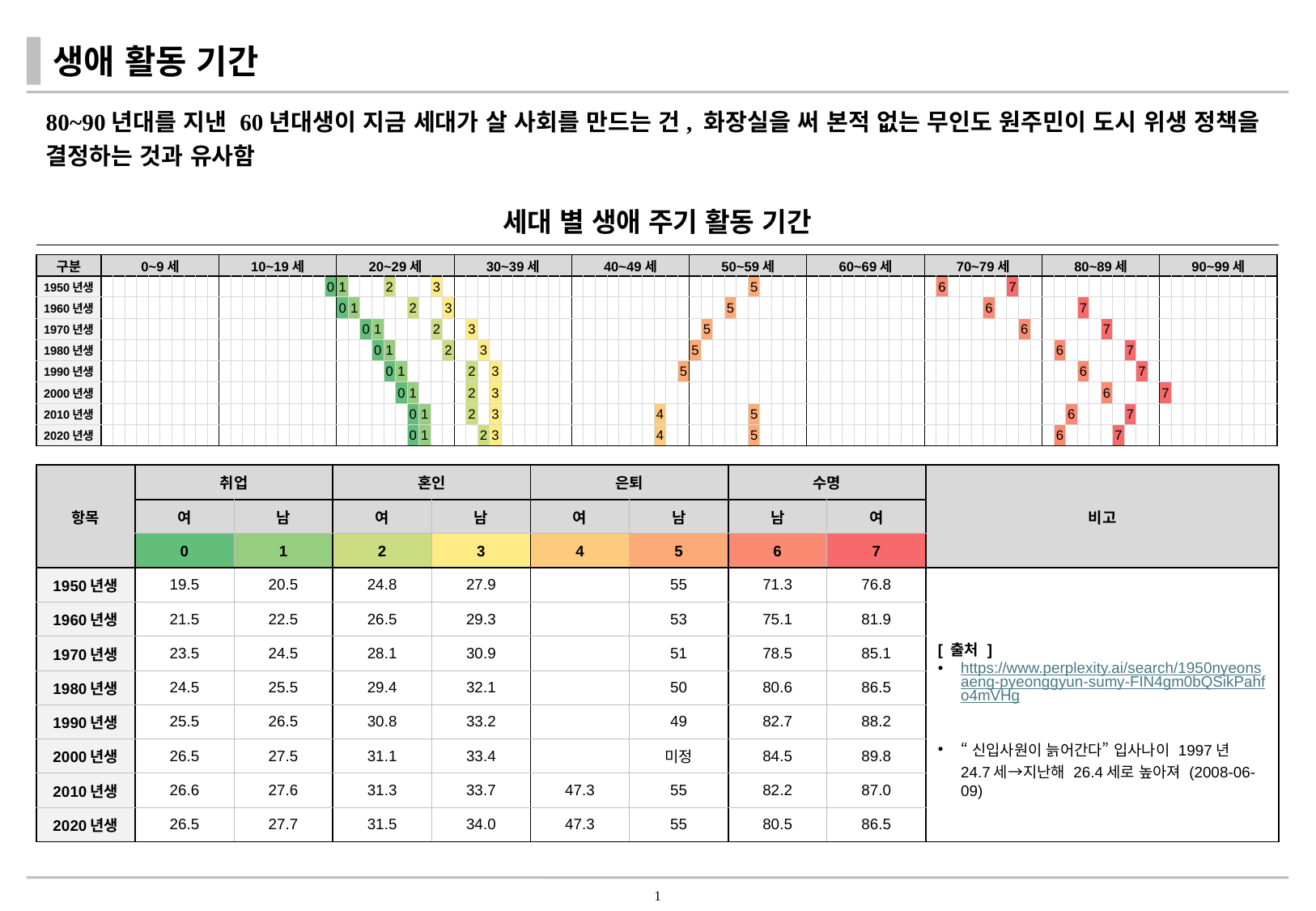

# 생애 활동 기간
80~90년대를 지낸 60년대생이 지금 세대가 살 사회를 만드는 건, 화장실을 써 본적 없는 무인도 원주민이 도시 위생 정책을 결정하는 것과 유사함
세대 별 생애 주기 활동 기간

| 구분 | 0~9세 |  |  |  |  |  |  |  |  |  | 10~19세 |  |  |  |  |  |  |  |  |  | 20~29세 |  |  |  |  |  |  |  |  |  | 30~39세 |  |  |  |  |  |  |  |  |  | 40~49세 |  |  |  |  |  |  |  |  |  | 50~59세 |  |  |  |  |  |  |  |  |  | 60~69세 |  |  |  |  |  |  |  |  |  | 70~79세 |  |  |  |  |  |  |  |  |  | 80~89세 |  |  |  |  |  |  |  |  |  | 90~99세 |  |  |  |  |  |  |  |  |  |
| --- | --- | --- | --- | --- | --- | --- | --- | --- | --- | --- | --- | --- | --- | --- | --- | --- | --- | --- | --- | --- | --- | --- | --- | --- | --- | --- | --- | --- | --- | --- | --- | --- | --- | --- | --- | --- | --- | --- | --- | --- | --- | --- | --- | --- | --- | --- | --- | --- | --- | --- | --- | --- | --- | --- | --- | --- | --- | --- | --- | --- | --- | --- | --- | --- | --- | --- | --- | --- | --- | --- | --- | --- | --- | --- | --- | --- | --- | --- | --- | --- | --- | --- | --- | --- | --- | --- | --- | --- | --- | --- | --- | --- | --- | --- | --- | --- | --- | --- | --- | --- |
| 1950년생 |  |  |  |  |  |  |  |  |  |  |  |  |  |  |  |  |  |  |  | 0 | 1 |  |  |  | 2 |  |  |  | 3 |  |  |  |  |  |  |  |  |  |  |  |  |  |  |  |  |  |  |  |  |  |  |  |  |  |  | 5 |  |  |  |  |  |  |  |  |  |  |  |  |  |  |  | 6 |  |  |  |  |  | 7 |  |  |  |  |  |  |  |  |  |  |  |  |  |  |  |  |  |  |  |  |  |  |
| 1960년생 |  |  |  |  |  |  |  |  |  |  |  |  |  |  |  |  |  |  |  |  | 0 | 1 |  |  |  |  | 2 |  |  | 3 |  |  |  |  |  |  |  |  |  |  |  |  |  |  |  |  |  |  |  |  |  |  |  | 5 |  |  |  |  |  |  |  |  |  |  |  |  |  |  |  |  |  |  |  |  |  | 6 |  |  |  |  |  |  |  | 7 |  |  |  |  |  |  |  |  |  |  |  |  |  |  |  |  |
| 1970년생 |  |  |  |  |  |  |  |  |  |  |  |  |  |  |  |  |  |  |  |  |  |  | 0 | 1 |  |  |  |  | 2 |  |  | 3 |  |  |  |  |  |  |  |  |  |  |  |  |  |  |  |  |  |  |  | 5 |  |  |  |  |  |  |  |  |  |  |  |  |  |  |  |  |  |  |  |  |  |  |  |  |  |  | 6 |  |  |  |  |  |  | 7 |  |  |  |  |  |  |  |  |  |  |  |  |  |  |
| 1980년생 |  |  |  |  |  |  |  |  |  |  |  |  |  |  |  |  |  |  |  |  |  |  |  | 0 | 1 |  |  |  |  | 2 |  |  | 3 |  |  |  |  |  |  |  |  |  |  |  |  |  |  |  |  |  | 5 |  |  |  |  |  |  |  |  |  |  |  |  |  |  |  |  |  |  |  |  |  |  |  |  |  |  |  |  |  |  | 6 |  |  |  |  |  | 7 |  |  |  |  |  |  |  |  |  |  |  |  |
| 1990년생 |  |  |  |  |  |  |  |  |  |  |  |  |  |  |  |  |  |  |  |  |  |  |  |  | 0 | 1 |  |  |  |  |  | 2 |  | 3 |  |  |  |  |  |  |  |  |  |  |  |  |  |  |  | 5 |  |  |  |  |  |  |  |  |  |  |  |  |  |  |  |  |  |  |  |  |  |  |  |  |  |  |  |  |  |  |  |  |  | 6 |  |  |  |  | 7 |  |  |  |  |  |  |  |  |  |  |  |
| 2000년생 |  |  |  |  |  |  |  |  |  |  |  |  |  |  |  |  |  |  |  |  |  |  |  |  |  | 0 | 1 |  |  |  |  | 2 |  | 3 |  |  |  |  |  |  |  |  |  |  |  |  |  |  |  |  |  |  |  |  |  |  |  |  |  |  |  |  |  |  |  |  |  |  |  |  |  |  |  |  |  |  |  |  |  |  |  |  |  |  |  | 6 |  |  |  |  | 7 |  |  |  |  |  |  |  |  |  |
| 2010년생 |  |  |  |  |  |  |  |  |  |  |  |  |  |  |  |  |  |  |  |  |  |  |  |  |  |  | 0 | 1 |  |  |  | 2 |  | 3 |  |  |  |  |  |  |  |  |  |  |  |  |  | 4 |  |  |  |  |  |  |  | 5 |  |  |  |  |  |  |  |  |  |  |  |  |  |  |  |  |  |  |  |  |  |  |  |  |  |  | 6 |  |  |  |  | 7 |  |  |  |  |  |  |  |  |  |  |  |  |
| 2020년생 |  |  |  |  |  |  |  |  |  |  |  |  |  |  |  |  |  |  |  |  |  |  |  |  |  |  | 0 | 1 |  |  |  |  | 2 | 3 |  |  |  |  |  |  |  |  |  |  |  |  |  | 4 |  |  |  |  |  |  |  | 5 |  |  |  |  |  |  |  |  |  |  |  |  |  |  |  |  |  |  |  |  |  |  |  |  |  | 6 |  |  |  |  | 7 |  |  |  |  |  |  |  |  |  |  |  |  |  |
| 항목 | 취업 |  | 혼인 |  | 은퇴 |  | 수명 |  | 비고 |
| --- | --- | --- | --- | --- | --- | --- | --- | --- | --- |
|  | 여 | 남 | 여 | 남 | 여 | 남 | 남 | 여 |  |
|  | 0 | 1 | 2 | 3 | 4 | 5 | 6 | 7 |  |
| 1950년생 | 19.5 | 20.5 | 24.8 | 27.9 |  | 55 | 71.3 | 76.8 | [ 출처 ] https://www.perplexity.ai/search/1950nyeonsaeng-pyeonggyun-sumy-FIN4gm0bQSikPahfo4mVHg “신입사원이 늙어간다” 입사나이 1997년 24.7세→지난해 26.4세로 높아져 (2008-06-09) |
| 1960년생 | 21.5 | 22.5 | 26.5 | 29.3 |  | 53 | 75.1 | 81.9 |  |
| 1970년생 | 23.5 | 24.5 | 28.1 | 30.9 |  | 51 | 78.5 | 85.1 |  |
| 1980년생 | 24.5 | 25.5 | 29.4 | 32.1 |  | 50 | 80.6 | 86.5 |  |
| 1990년생 | 25.5 | 26.5 | 30.8 | 33.2 |  | 49 | 82.7 | 88.2 |  |
| 2000년생 | 26.5 | 27.5 | 31.1 | 33.4 |  | 미정 | 84.5 | 89.8 |  |
| 2010년생 | 26.6 | 27.6 | 31.3 | 33.7 | 47.3 | 55 | 82.2 | 87.0 |  |
| 2020년생 | 26.5 | 27.7 | 31.5 | 34.0 | 47.3 | 55 | 80.5 | 86.5 |  |